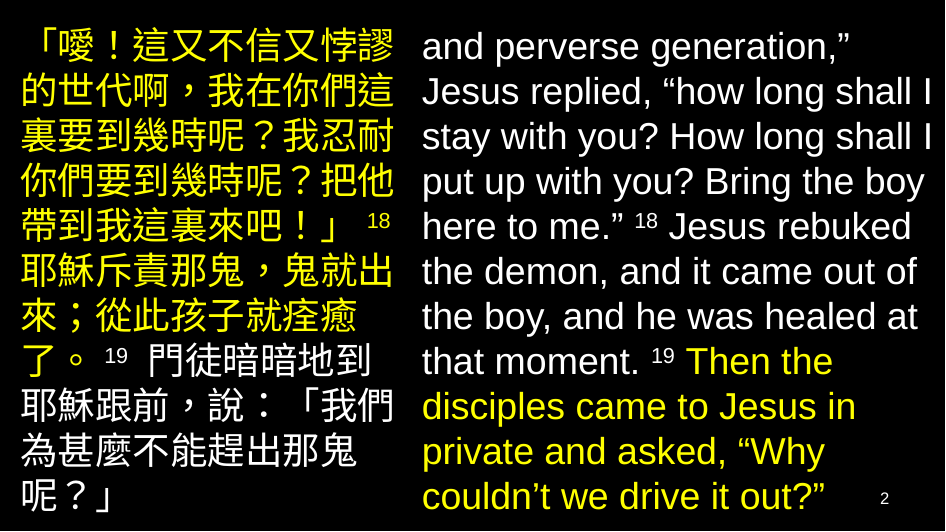

「噯！這又不信又悖謬的世代啊，我在你們這裏要到幾時呢？我忍耐你們要到幾時呢？把他帶到我這裏來吧！」18 耶穌斥責那鬼，鬼就出來；從此孩子就痊癒了。19 門徒暗暗地到耶穌跟前，說：「我們為甚麼不能趕出那鬼呢？」
and perverse generation,” Jesus replied, “how long shall I stay with you? How long shall I put up with you? Bring the boy here to me.” 18 Jesus rebuked the demon, and it came out of the boy, and he was healed at that moment. 19 Then the disciples came to Jesus in private and asked, “Why couldn’t we drive it out?”
2